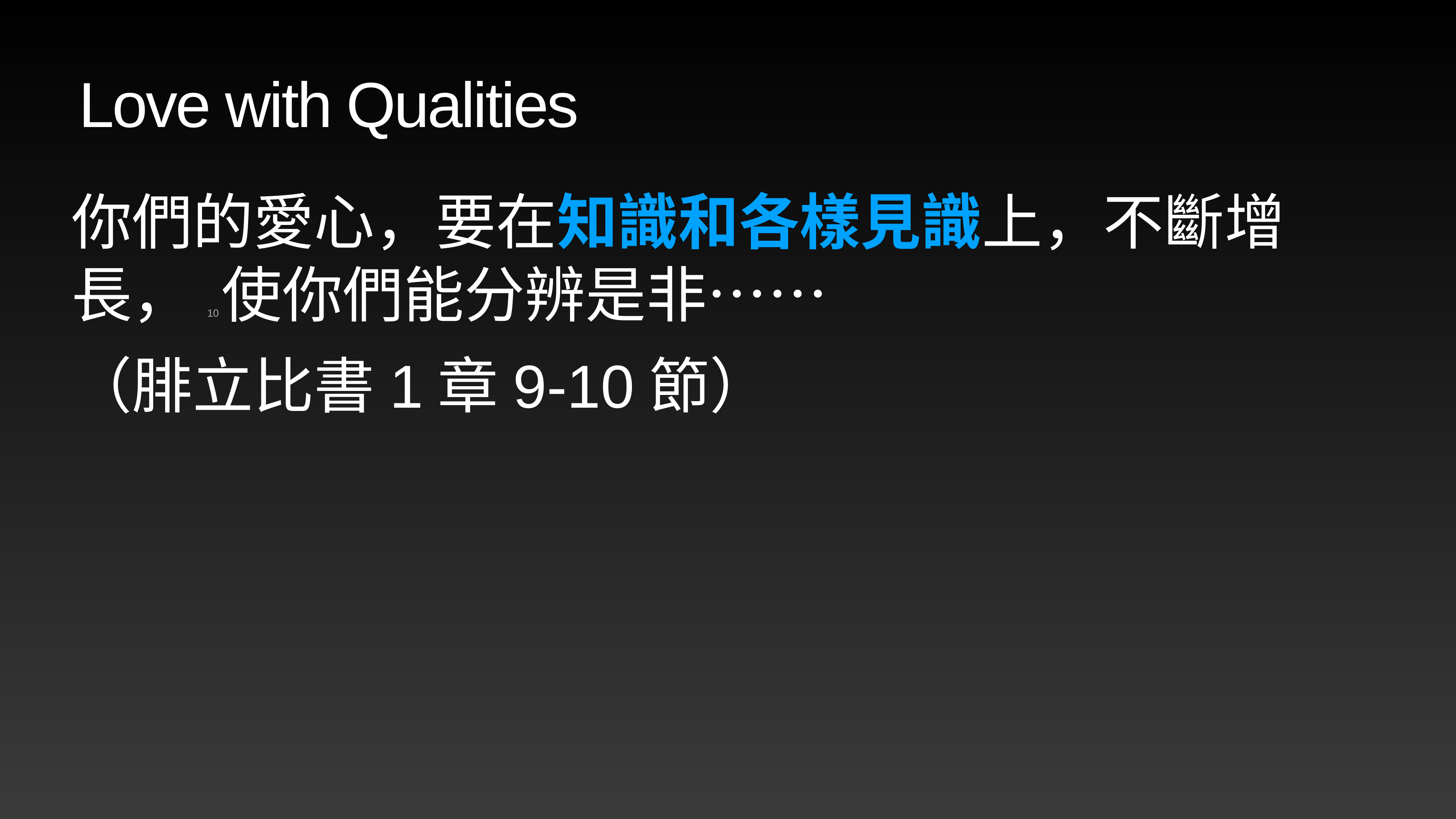

# Love with Qualities
你們的愛心，要在知識和各樣見識上，不斷增長，10使你們能分辨是非⋯⋯
（腓立比書1章9-10節）